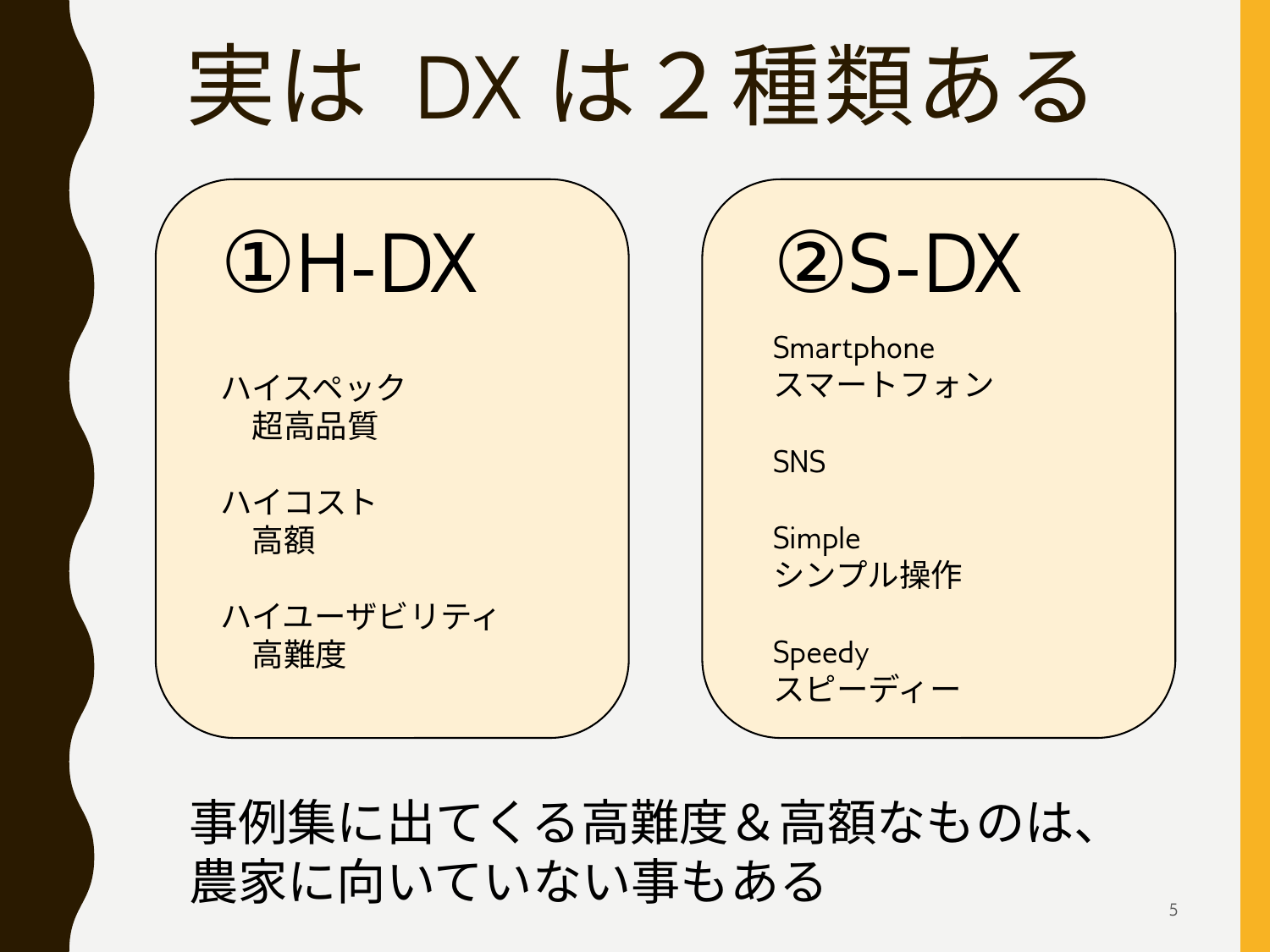

# 実は DXは２種類ある

①H-DX
②S-DX
Smartphone
スマートフォン

SNS

Simple
シンプル操作

Speedy
スピーディー
ハイスペック
　超高品質

ハイコスト
　高額

ハイユーザビリティ
　高難度

事例集に出てくる高難度＆高額なものは、
農家に向いていない事もある
5